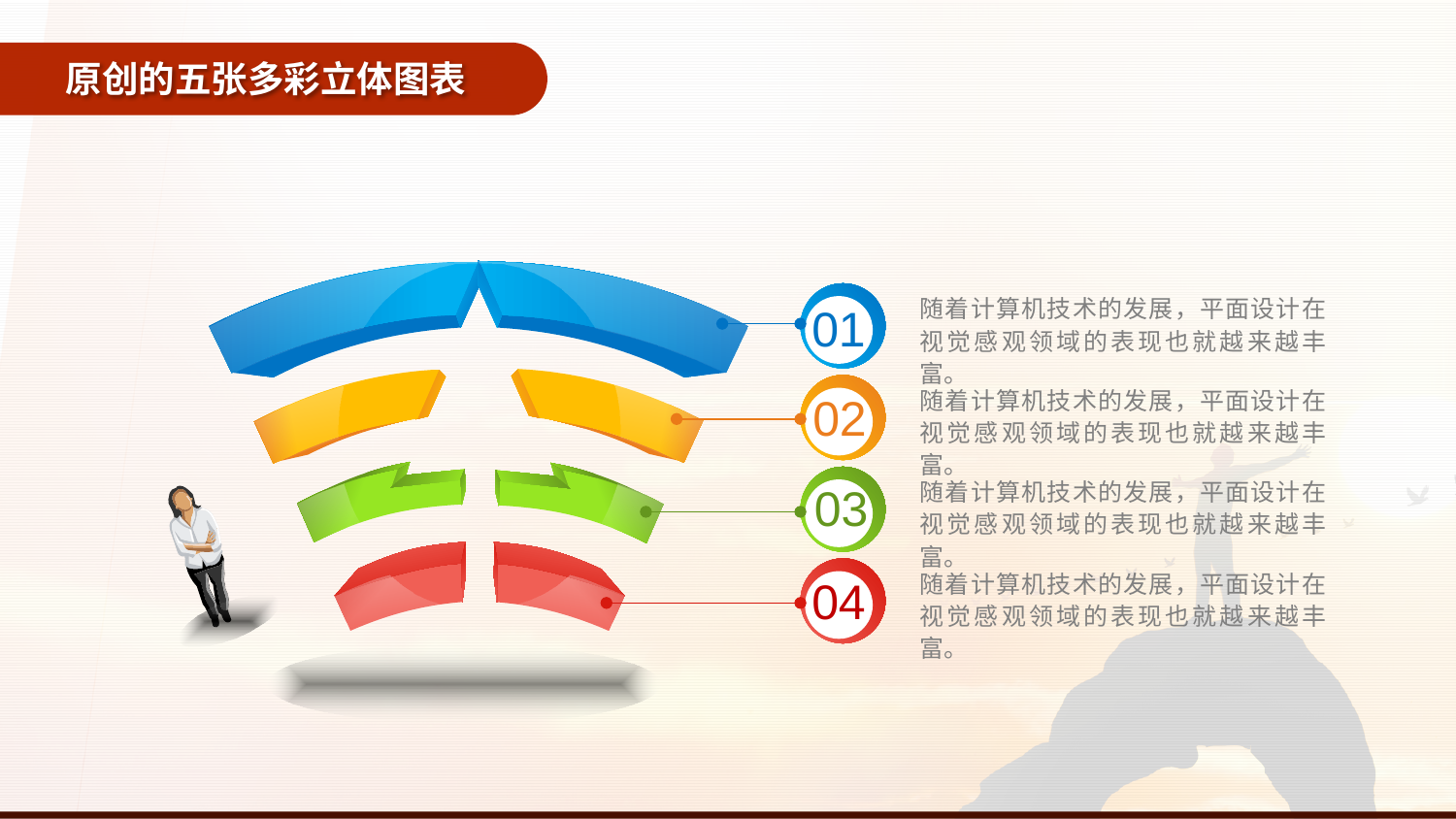

原创的五张多彩立体图表

01

随着计算机技术的发展，平面设计在视觉感观领域的表现也就越来越丰富。

02

随着计算机技术的发展，平面设计在视觉感观领域的表现也就越来越丰富。

03

随着计算机技术的发展，平面设计在视觉感观领域的表现也就越来越丰富。

04

随着计算机技术的发展，平面设计在视觉感观领域的表现也就越来越丰富。